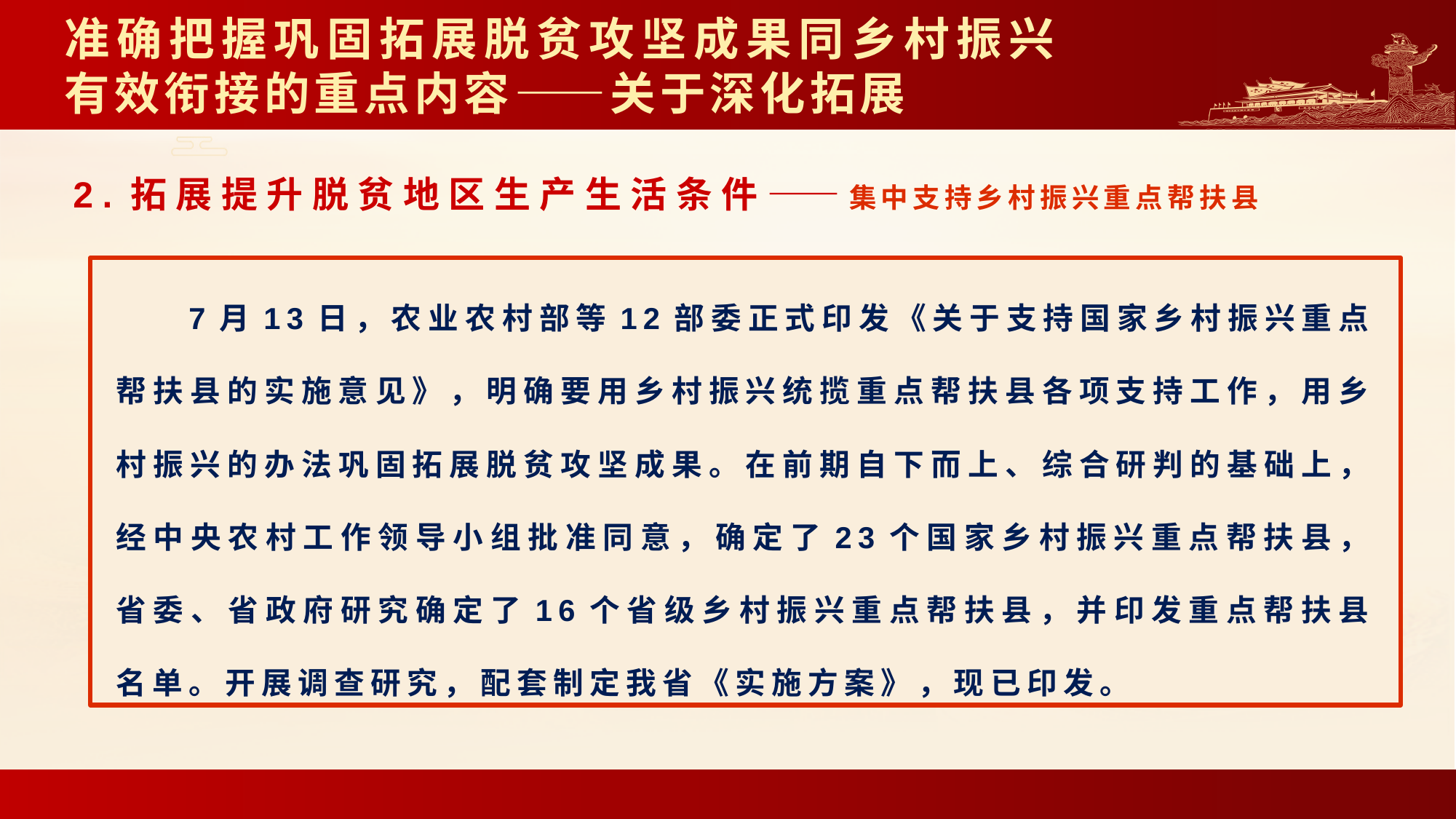

# 准确把握巩固拓展脱贫攻坚成果同乡村振兴有效衔接的重点内容——关于深化拓展
2.拓展提升脱贫地区生产生活条件——集中支持乡村振兴重点帮扶县
7月13日，农业农村部等12部委正式印发《关于支持国家乡村振兴重点帮扶县的实施意见》，明确要用乡村振兴统揽重点帮扶县各项支持工作，用乡村振兴的办法巩固拓展脱贫攻坚成果。在前期自下而上、综合研判的基础上，经中央农村工作领导小组批准同意，确定了23个国家乡村振兴重点帮扶县，省委、省政府研究确定了16个省级乡村振兴重点帮扶县，并印发重点帮扶县名单。开展调查研究，配套制定我省《实施方案》，现已印发。